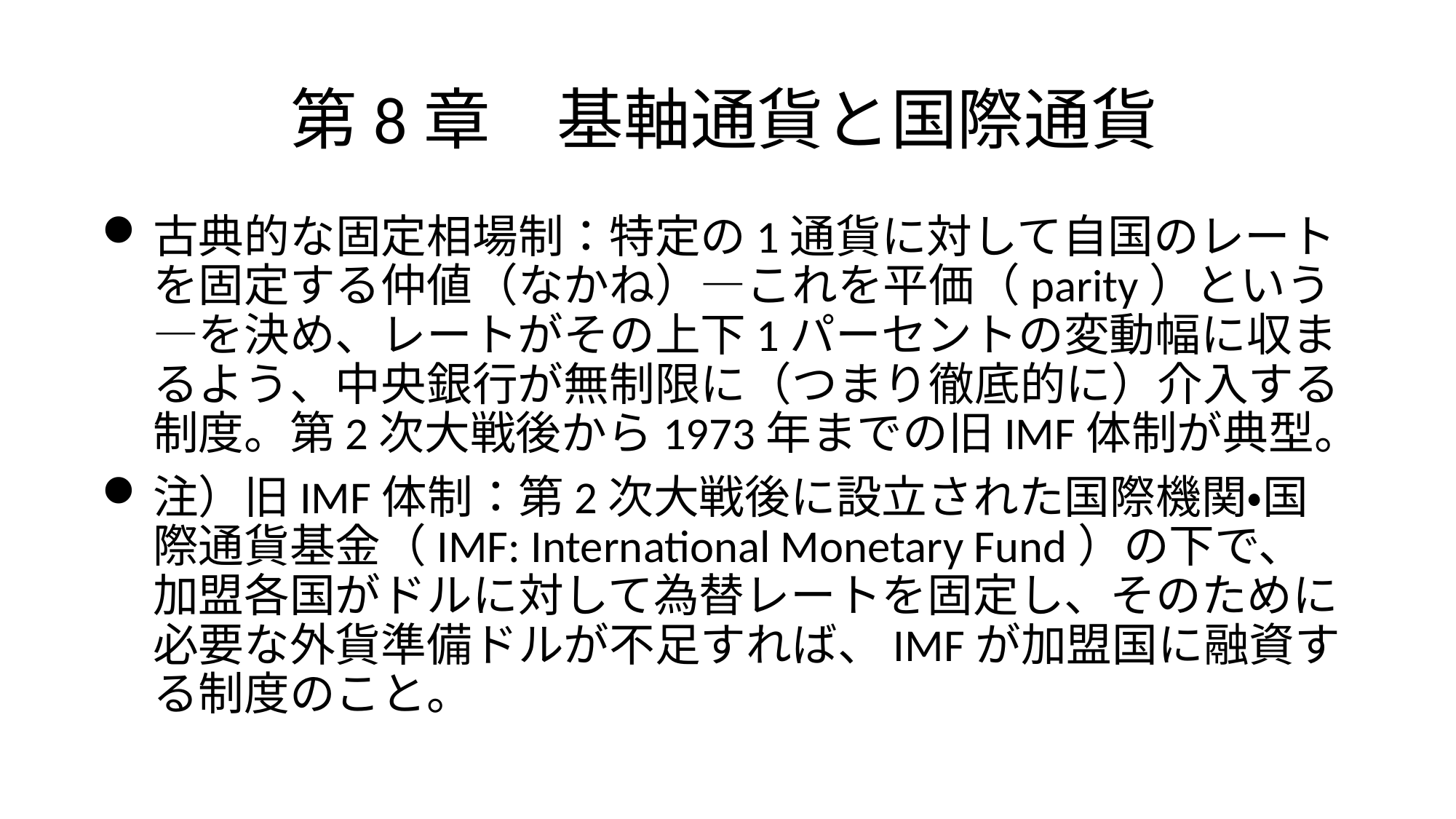

# 第8章　基軸通貨と国際通貨
古典的な固定相場制：特定の1通貨に対して自国のレートを固定する仲値（なかね）―これを平価（parity）という―を決め、レートがその上下1パーセントの変動幅に収まるよう、中央銀行が無制限に（つまり徹底的に）介入する制度。第2次大戦後から1973年までの旧IMF体制が典型。
注）旧IMF体制：第2次大戦後に設立された国際機関・国際通貨基金（IMF: International Monetary Fund）の下で、加盟各国がドルに対して為替レートを固定し、そのために必要な外貨準備ドルが不足すれば、IMFが加盟国に融資する制度のこと。